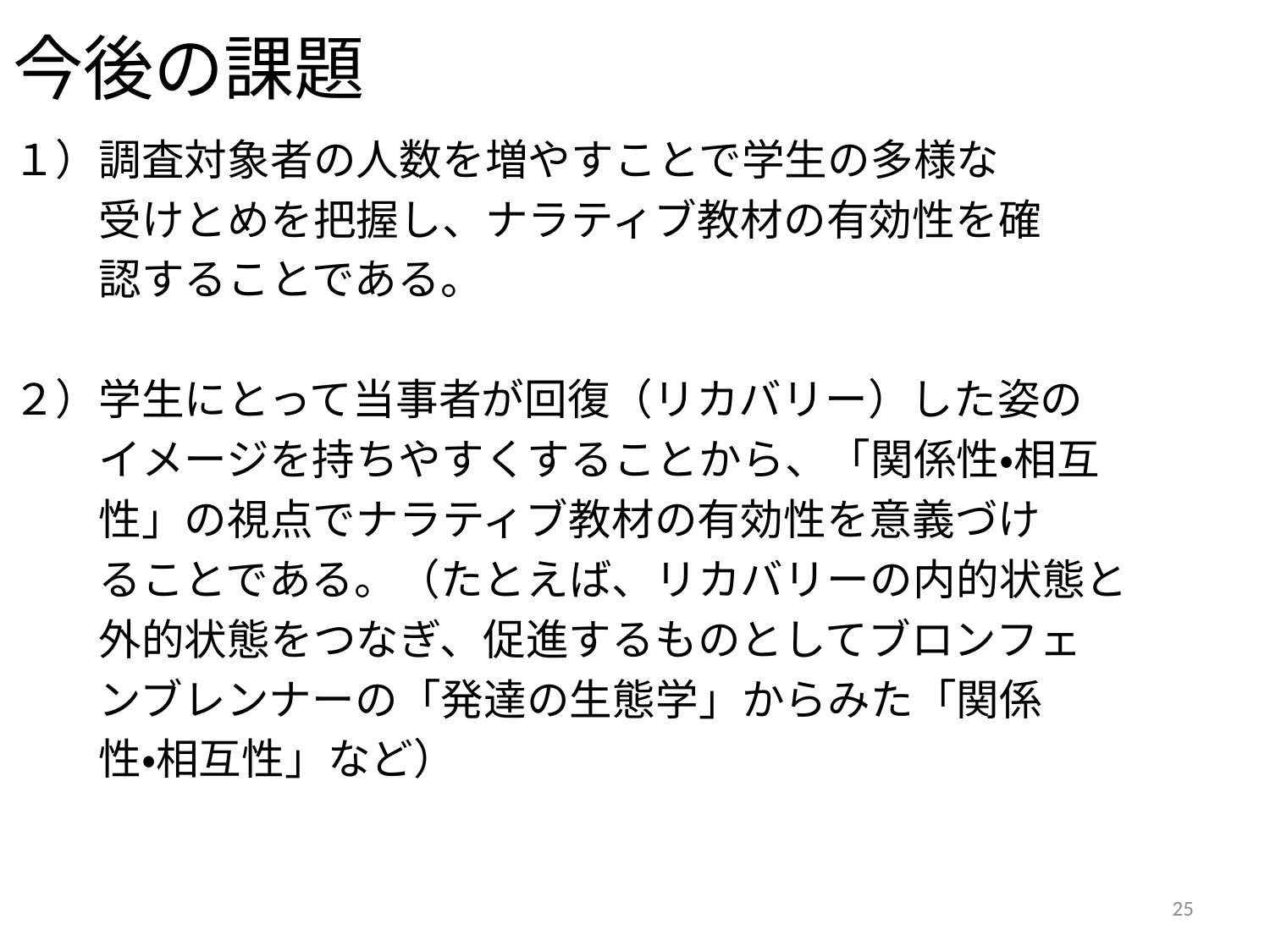

# 今後の課題
１）調査対象者の人数を増やすことで学生の多様な
　　受けとめを把握し、ナラティブ教材の有効性を確
　　認することである。

２）学生にとって当事者が回復（リカバリー）した姿の
　　イメージを持ちやすくすることから、「関係性・相互
　　性」の視点でナラティブ教材の有効性を意義づけ
　　ることである。（たとえば、リカバリーの内的状態と
　　外的状態をつなぎ、促進するものとしてブロンフェ
　　ンブレンナーの「発達の生態学」からみた「関係
　　性・相互性」など）

25